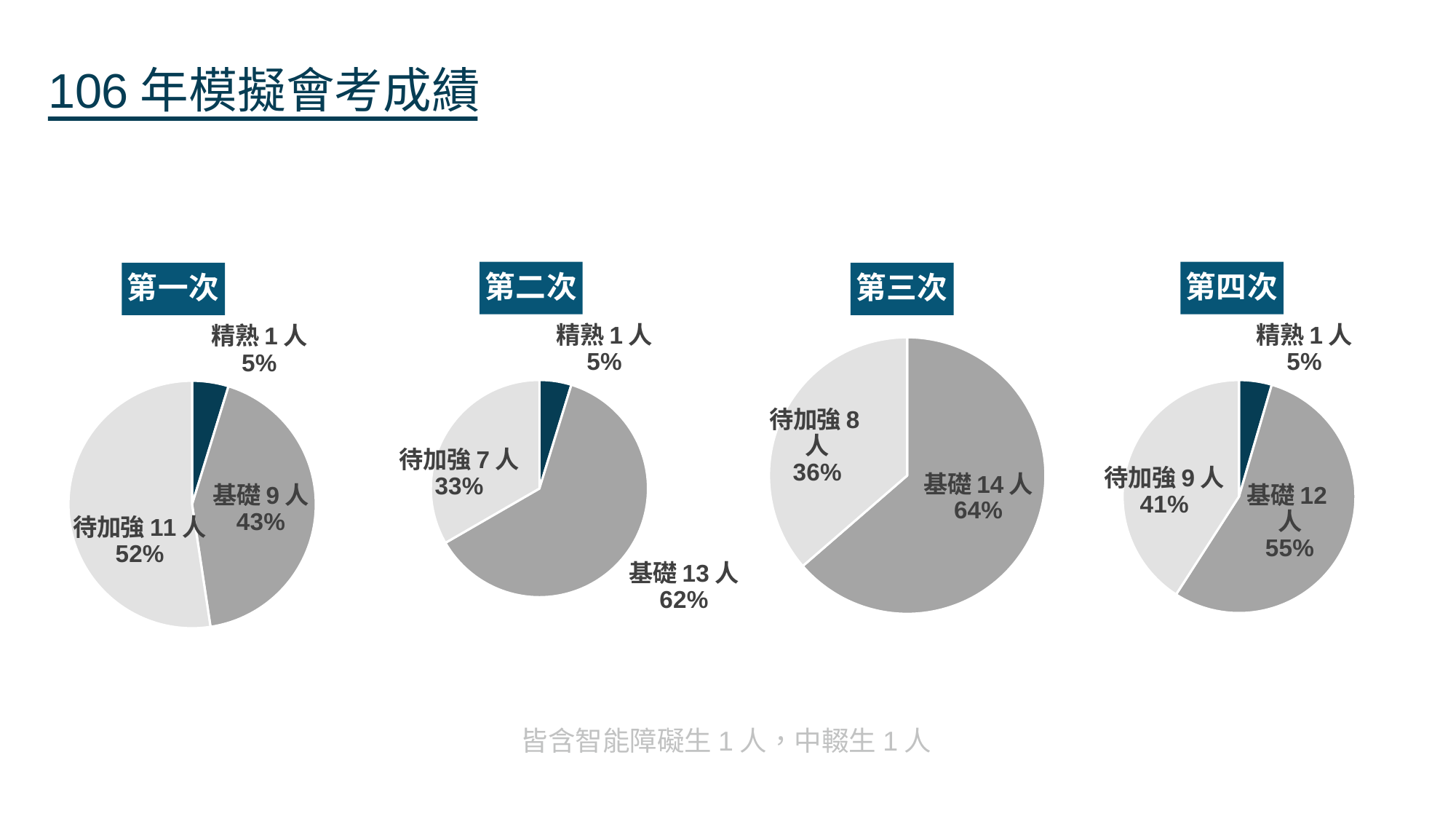

106年模擬會考成績

### Chart:

| Category | 第二次 |
|---|---|
| 精熟1人 | 1.0 |
| 基礎13人 | 13.0 |
| 待加強7人 | 7.0 |

### Chart:

| Category | 第四次 |
|---|---|
| 精熟1人 | 1.0 |
| 基礎12人 | 12.0 |
| 待加強9人 | 9.0 |

### Chart:

| Category | 第一次 |
|---|---|
| 精熟1人 | 1.0 |
| 基礎9人 | 9.0 |
| 待加強11人 | 11.0 |

### Chart:

| Category | 第三次 |
|---|---|
| 精熟0人 | 0.0 |
| 基礎14人 | 14.0 |
| 待加強8人 | 8.0 |
皆含智能障礙生1人，中輟生1人